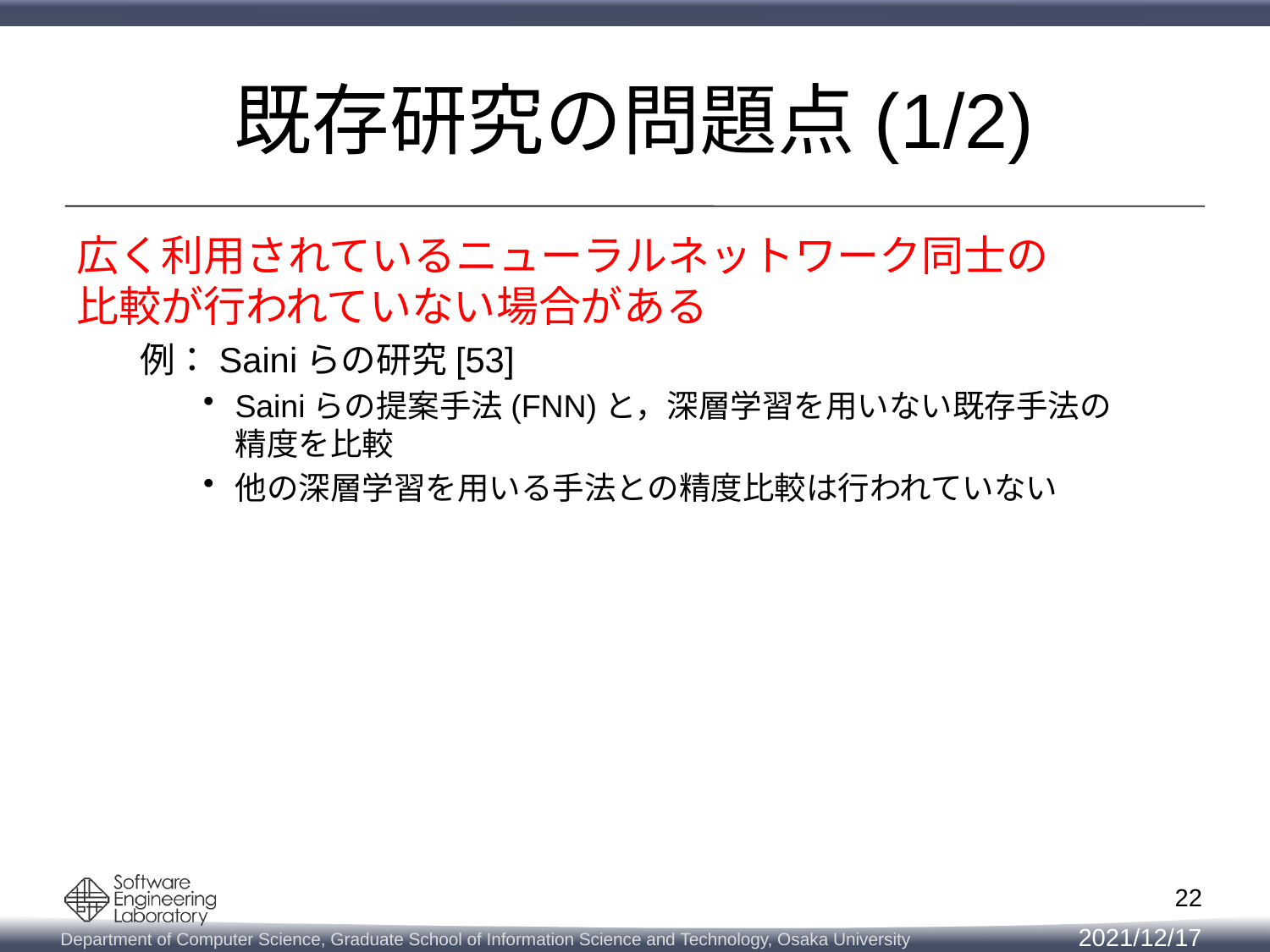

# 既存研究の問題点(1/2)
広く利用されているニューラルネットワーク同士の
比較が行われていない場合がある
例：Sainiらの研究[53]
Sainiらの提案手法(FNN)と，深層学習を用いない既存手法の
精度を比較
他の深層学習を用いる手法との精度比較は行われていない
22
2021/12/17